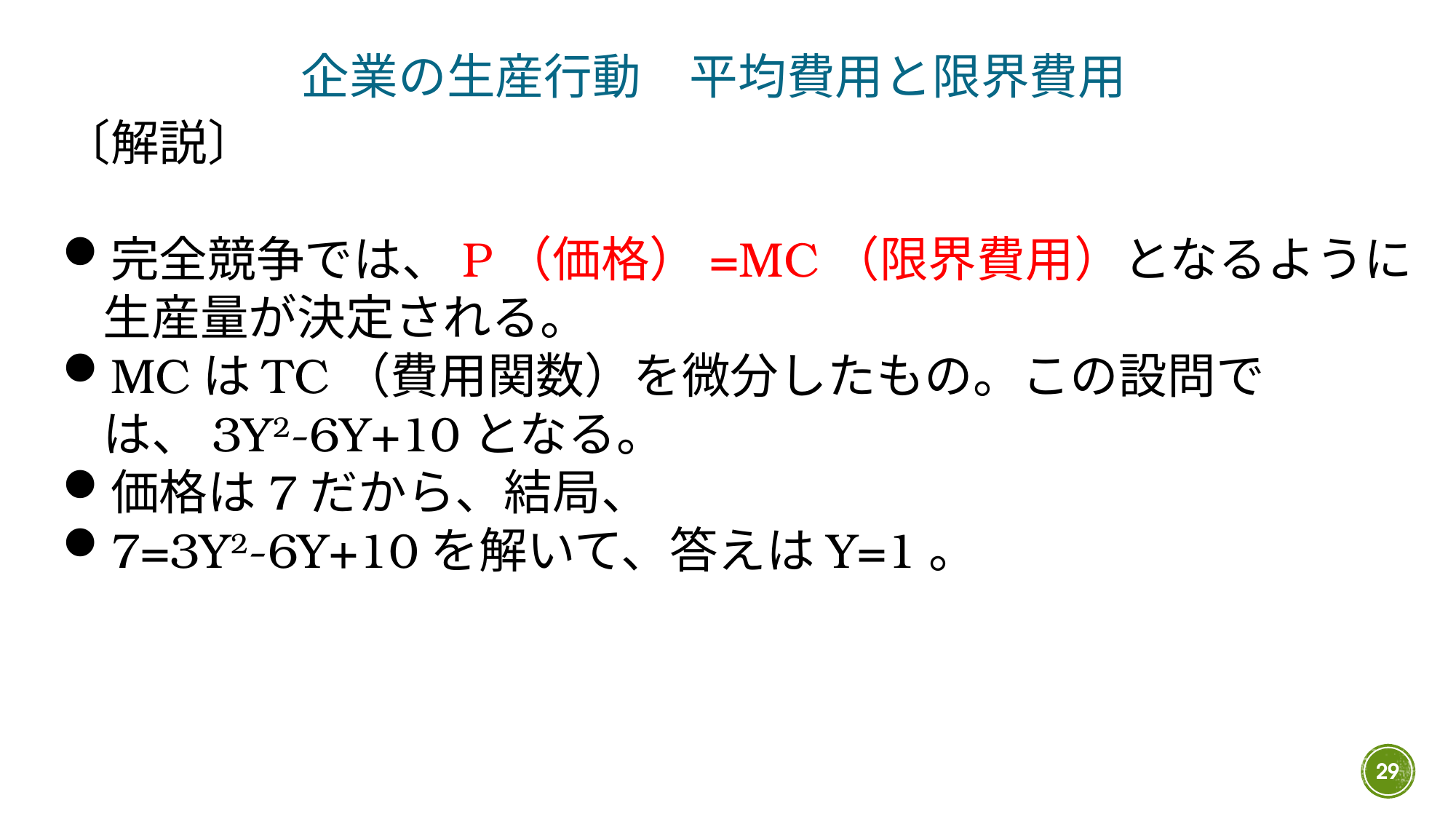

企業の生産行動　平均費用と限界費用
〔解説〕

完全競争では、P（価格）=MC（限界費用）となるように生産量が決定される。
MCはTC（費用関数）を微分したもの。この設問では、3Y2-6Y+10となる。
価格は7だから、結局、
7=3Y2-6Y+10を解いて、答えはY=1。

29